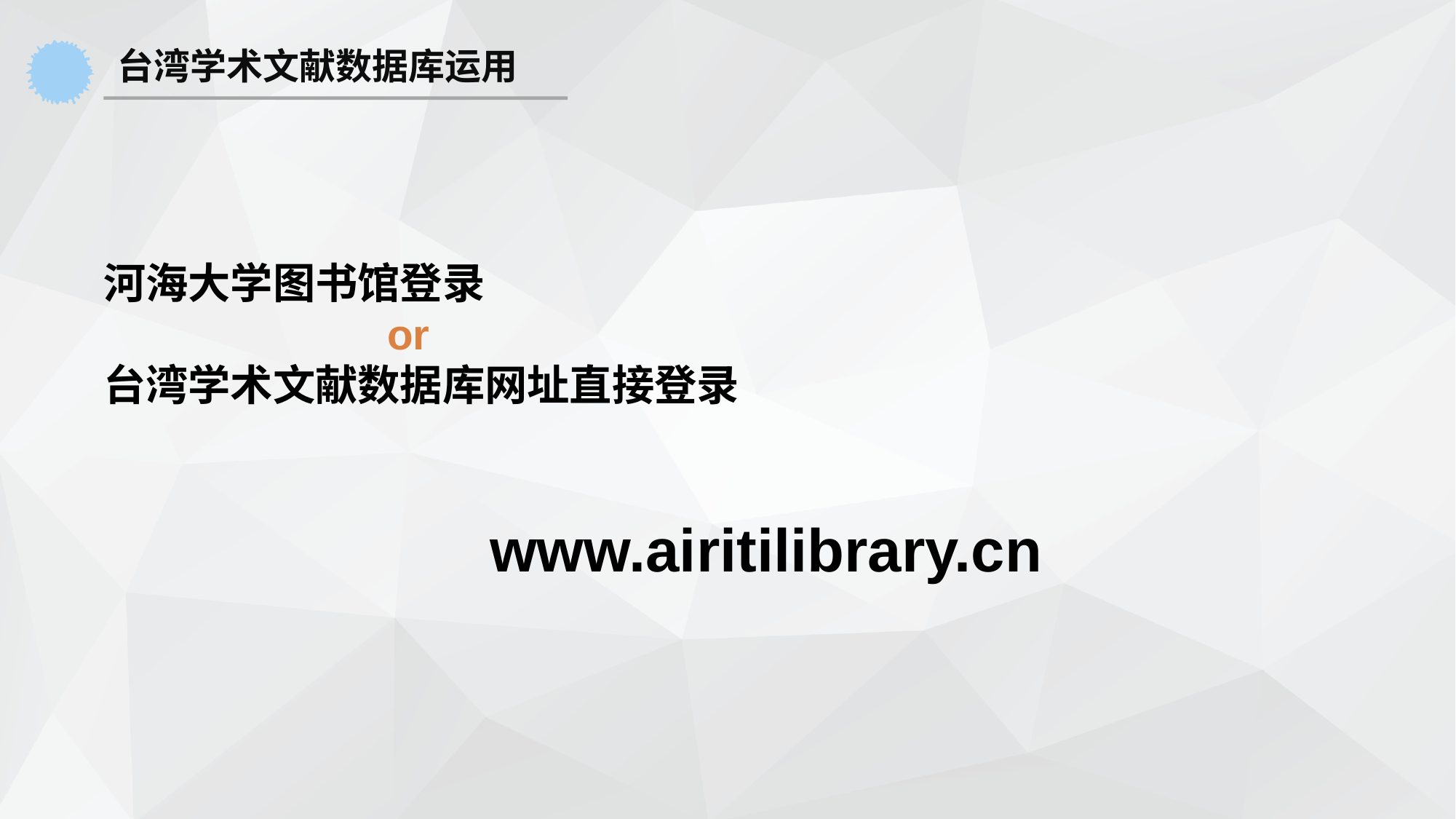

台湾学术文献数据库运用

河海大学图书馆登录
                        or
台湾学术文献数据库网址直接登录

www.airitilibrary.cn